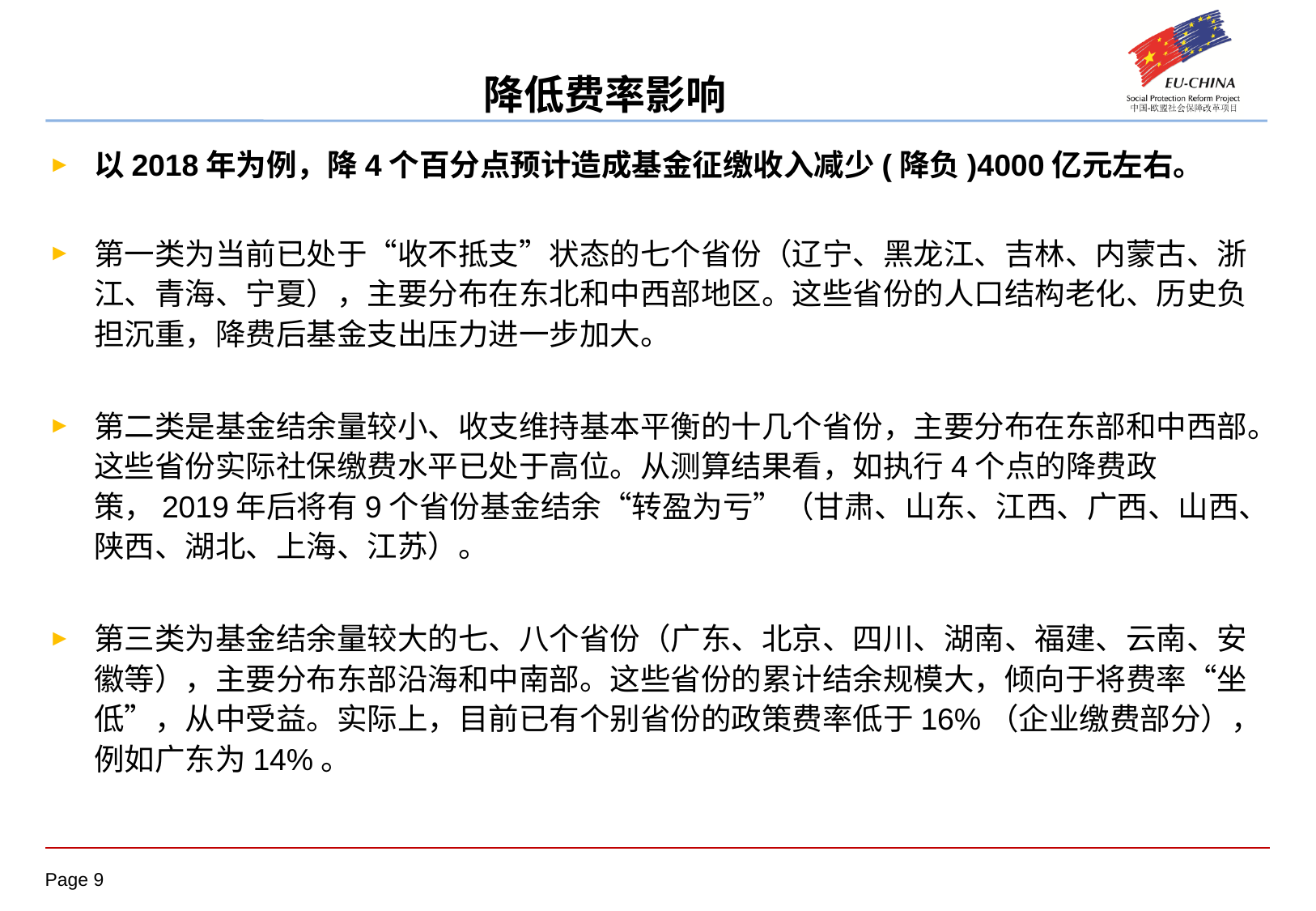

# 降低费率影响
以2018年为例，降4个百分点预计造成基金征缴收入减少(降负)4000亿元左右。

第一类为当前已处于“收不抵支”状态的七个省份（辽宁、黑龙江、吉林、内蒙古、浙江、青海、宁夏），主要分布在东北和中西部地区。这些省份的人口结构老化、历史负担沉重，降费后基金支出压力进一步加大。

第二类是基金结余量较小、收支维持基本平衡的十几个省份，主要分布在东部和中西部。这些省份实际社保缴费水平已处于高位。从测算结果看，如执行4个点的降费政策，2019年后将有9个省份基金结余“转盈为亏”（甘肃、山东、江西、广西、山西、陕西、湖北、上海、江苏）。

第三类为基金结余量较大的七、八个省份（广东、北京、四川、湖南、福建、云南、安徽等），主要分布东部沿海和中南部。这些省份的累计结余规模大，倾向于将费率“坐低”，从中受益。实际上，目前已有个别省份的政策费率低于16%（企业缴费部分），例如广东为14%。